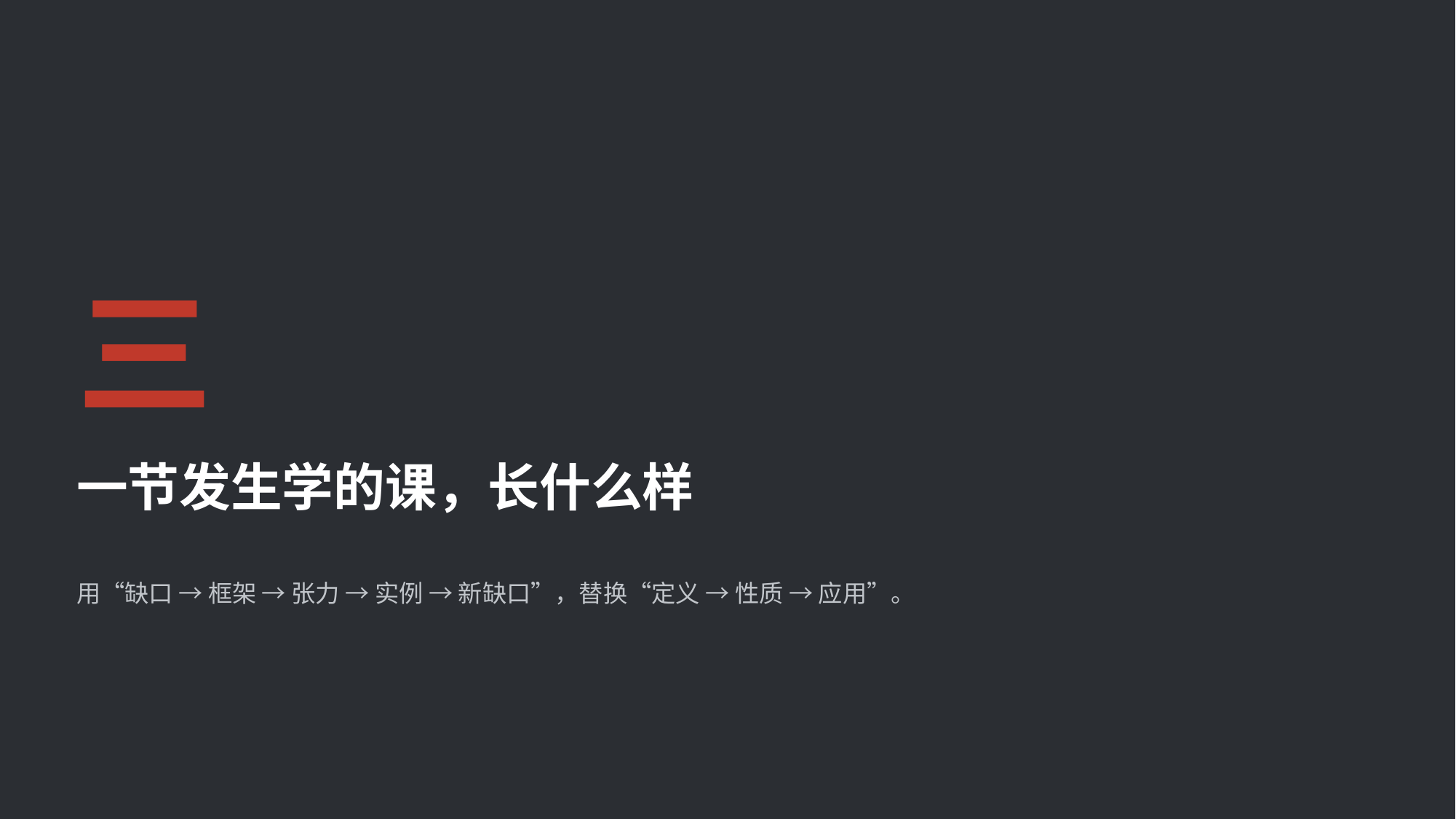

三
一节发生学的课，长什么样
用“缺口 → 框架 → 张力 → 实例 → 新缺口”，替换“定义 → 性质 → 应用”。